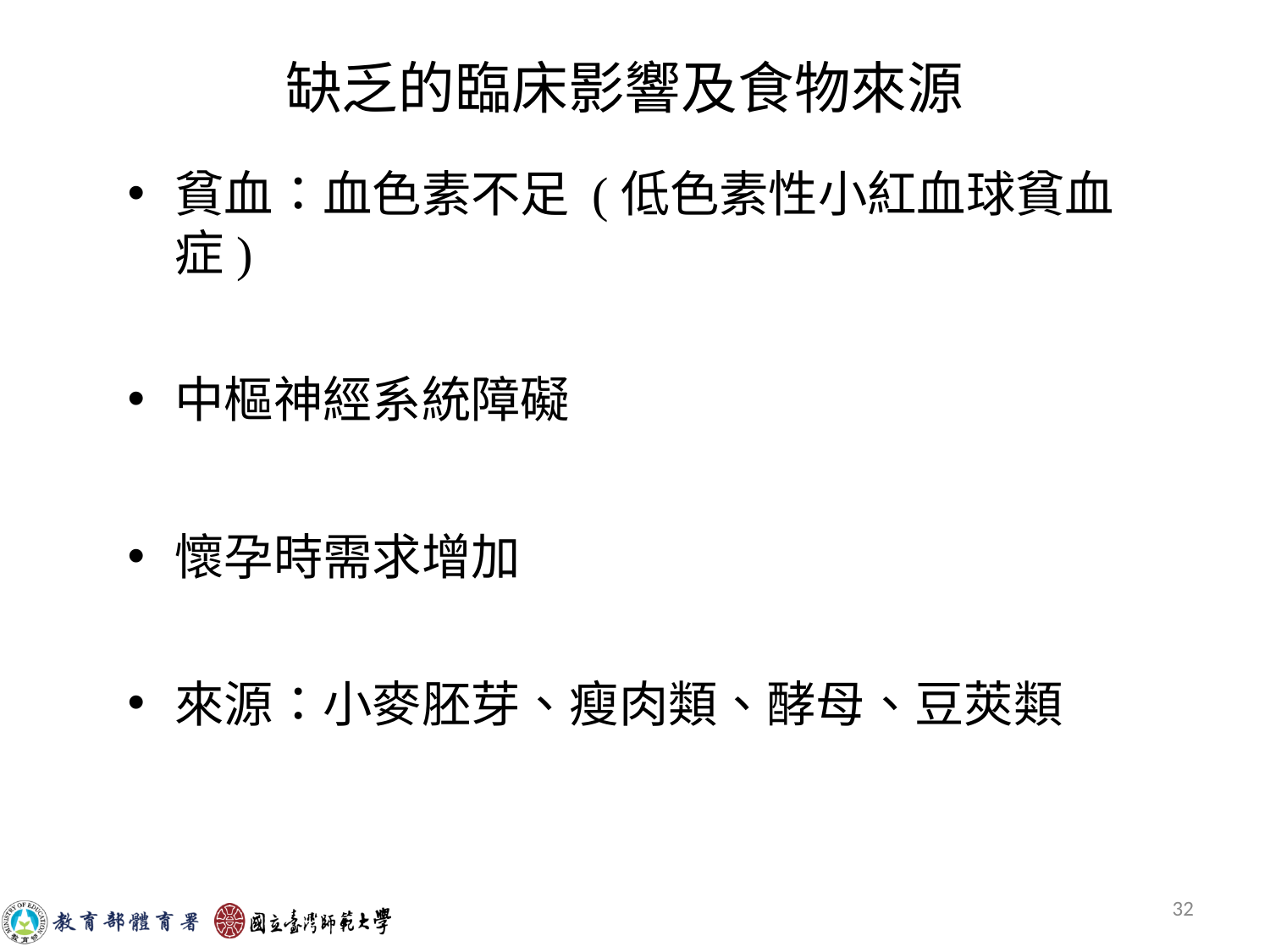

# 缺乏的臨床影響及食物來源
貧血：血色素不足 (低色素性小紅血球貧血症)

中樞神經系統障礙

懷孕時需求增加

來源：小麥胚芽、瘦肉類、酵母、豆莢類
32